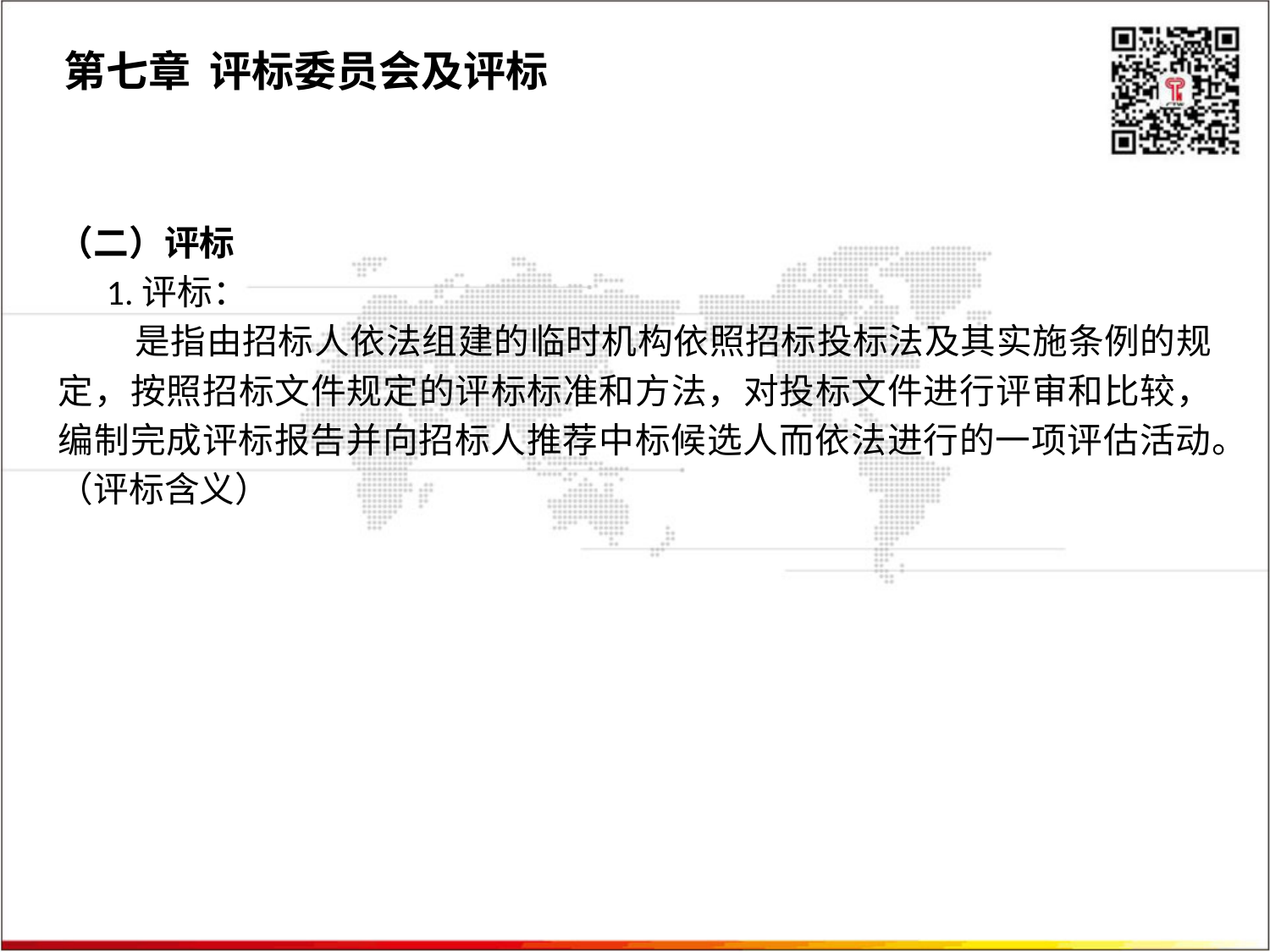

第七章  评标委员会及评标
（二）评标
      1.评标：
        是指由招标人依法组建的临时机构依照招标投标法及其实施条例的规定，按照招标文件规定的评标标准和方法，对投标文件进行评审和比较，编制完成评标报告并向招标人推荐中标候选人而依法进行的一项评估活动。（评标含义）